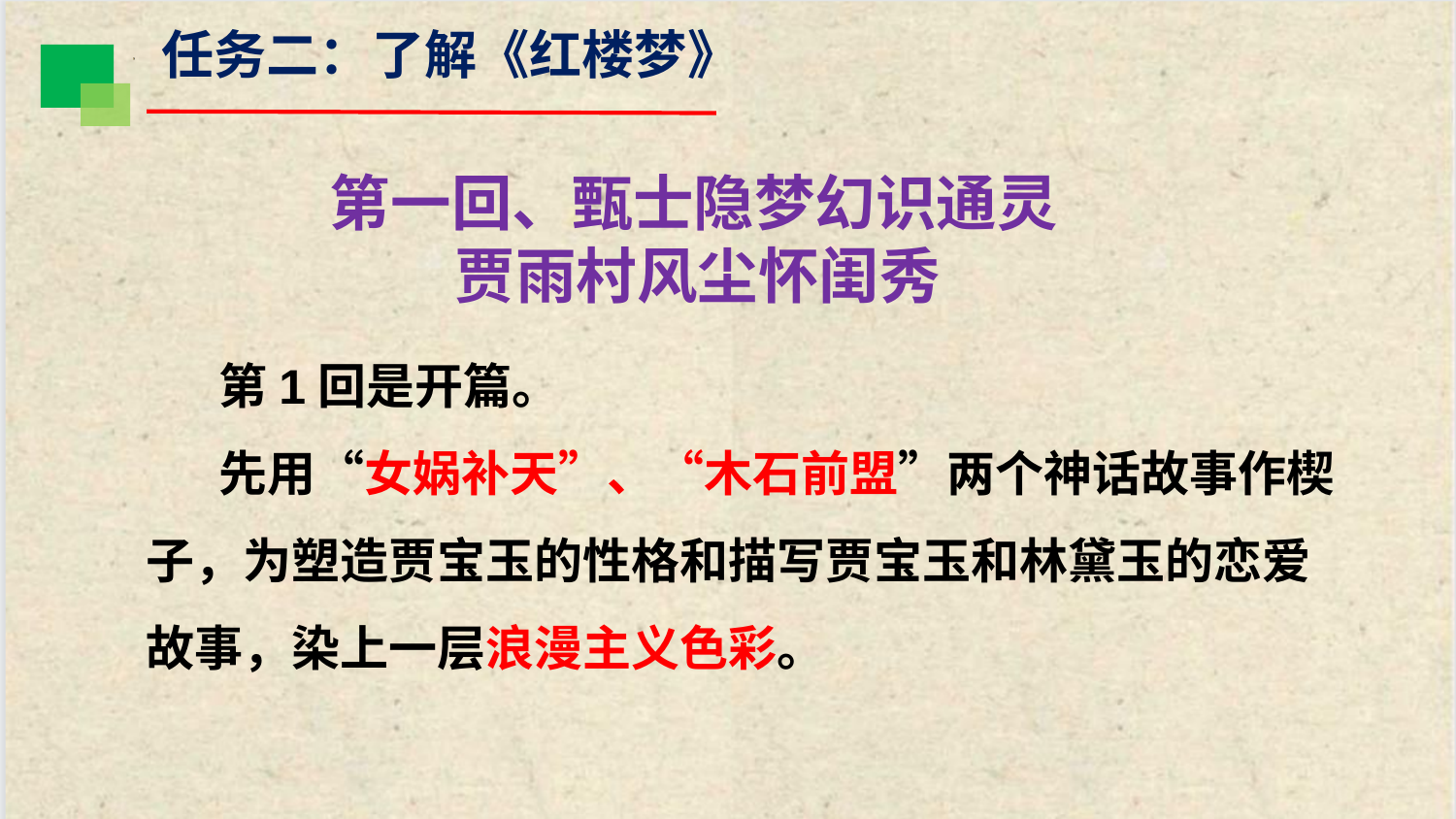

任务二：了解《红楼梦》

第一回、甄士隐梦幻识通灵
        贾雨村风尘怀闺秀
第1回是开篇。
先用“女娲补天”、“木石前盟”两个神话故事作楔子，为塑造贾宝玉的性格和描写贾宝玉和林黛玉的恋爱故事，染上一层浪漫主义色彩。